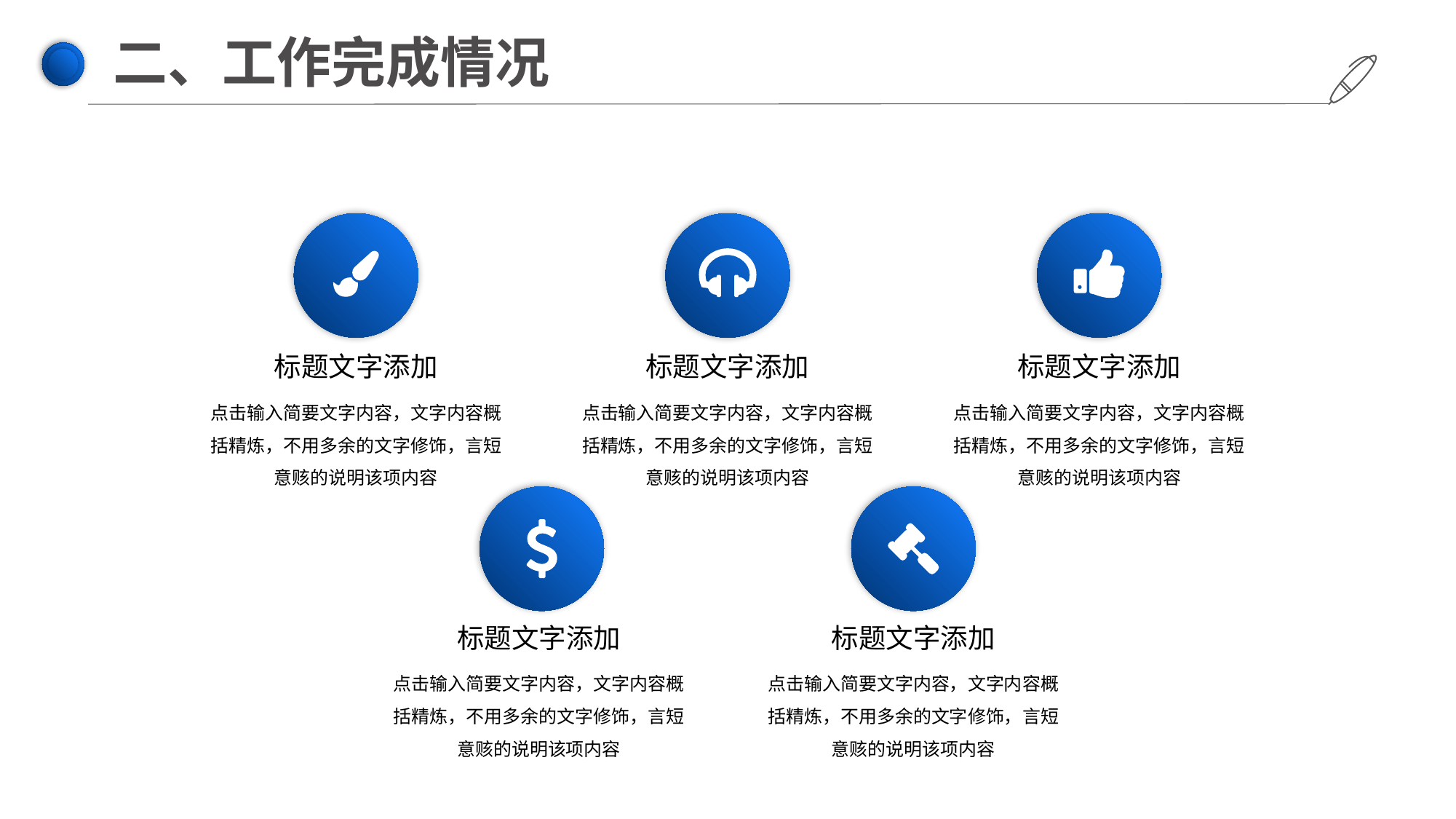

二、工作完成情况

标题文字添加
点击输入简要文字内容，文字内容概括精炼，不用多余的文字修饰，言短意赅的说明该项内容
标题文字添加
点击输入简要文字内容，文字内容概括精炼，不用多余的文字修饰，言短意赅的说明该项内容
标题文字添加
点击输入简要文字内容，文字内容概括精炼，不用多余的文字修饰，言短意赅的说明该项内容

标题文字添加
点击输入简要文字内容，文字内容概括精炼，不用多余的文字修饰，言短意赅的说明该项内容
标题文字添加
点击输入简要文字内容，文字内容概括精炼，不用多余的文字修饰，言短意赅的说明该项内容